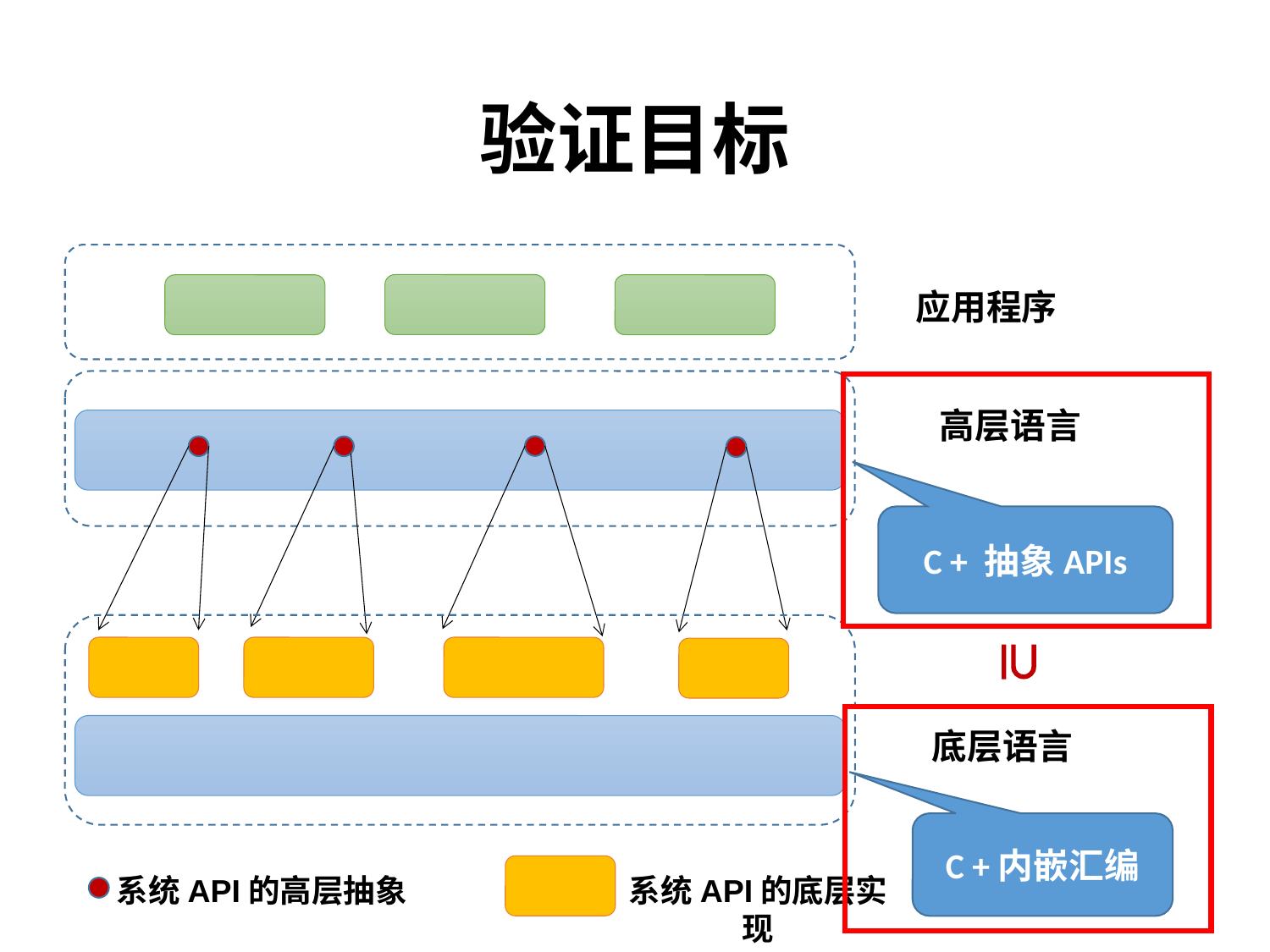

# 验证目标

应用程序

高层语言

C + 抽象APIs

⊇

底层语言
C +内嵌汇编

系统API的高层抽象
系统API的底层实现